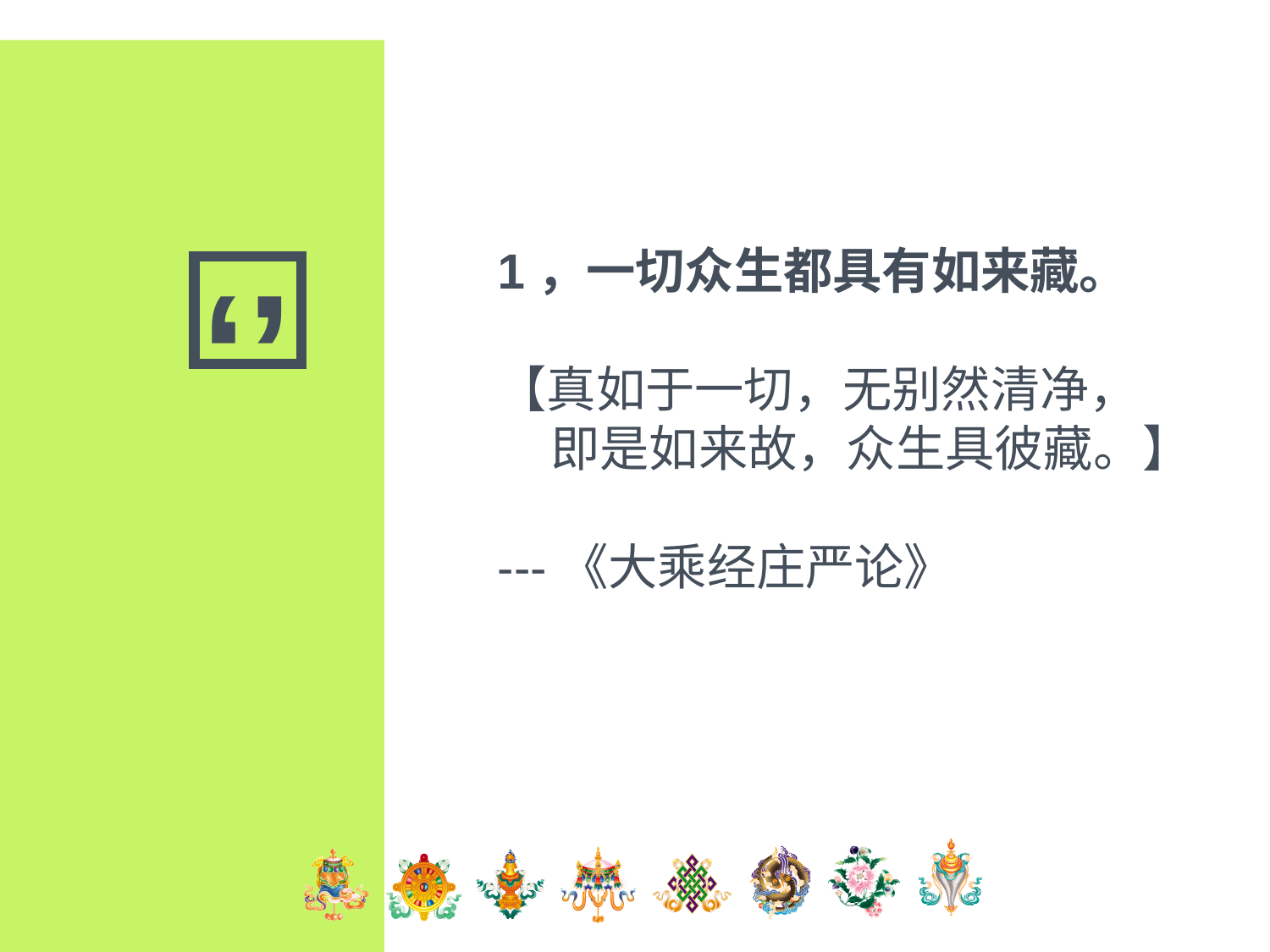

1，一切众生都具有如来藏。

【真如于一切，无别然清净，
   即是如来故，众生具彼藏。】

---《大乘经庄严论》